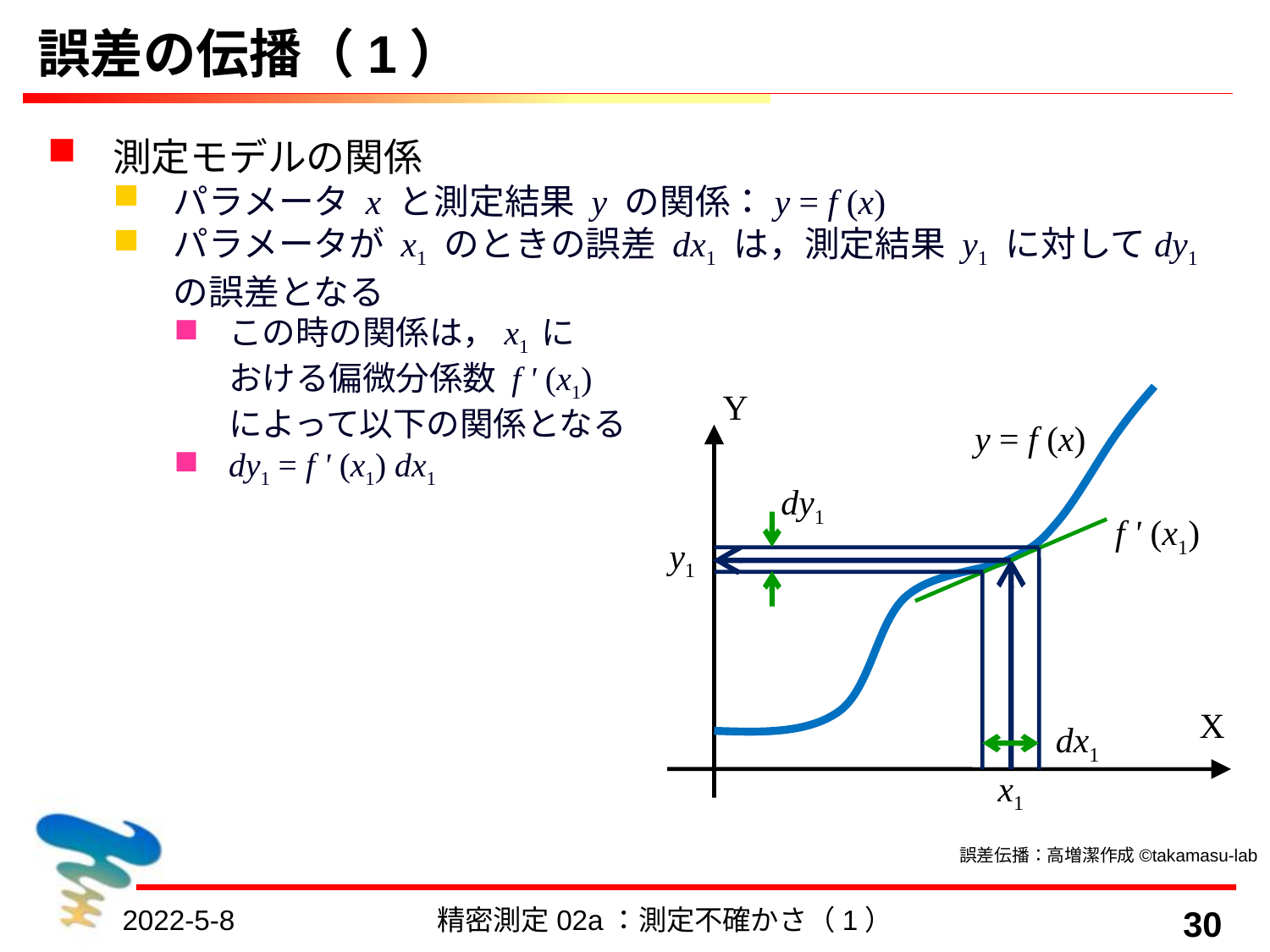

# 誤差の伝播（1）
測定モデルの関係
パラメータ x と測定結果 y の関係：y = f (x)
パラメータが x1 のときの誤差 dx1 は，測定結果 y1 に対してdy1 の誤差となる
この時の関係は，x1 に
おける偏微分係数 f ' (x1)
によって以下の関係となる
dy1 = f ' (x1) dx1
Y

y = f (x)

dy1
f ' (x1)

y1

X
dx1

x1

誤差伝播：高増潔作成©takamasu-lab
2022-5-8
精密測定02a：測定不確かさ（1）
30